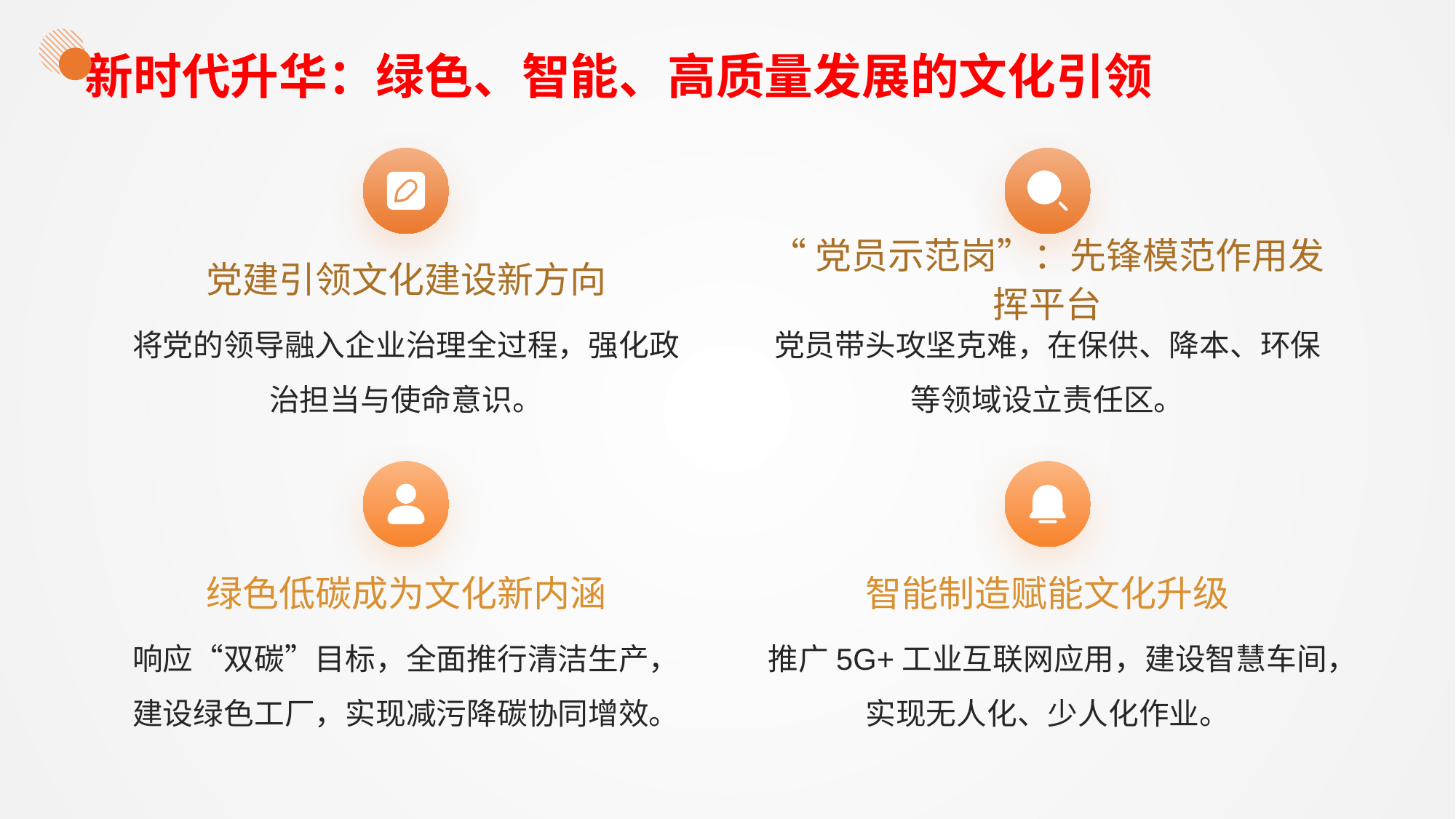

新时代升华：绿色、智能、高质量发展的文化引领

党建引领文化建设新方向
“党员示范岗”：先锋模范作用发挥平台
将党的领导融入企业治理全过程，强化政治担当与使命意识。
党员带头攻坚克难，在保供、降本、环保等领域设立责任区。

绿色低碳成为文化新内涵
智能制造赋能文化升级
响应“双碳”目标，全面推行清洁生产，建设绿色工厂，实现减污降碳协同增效。
推广5G+工业互联网应用，建设智慧车间，实现无人化、少人化作业。